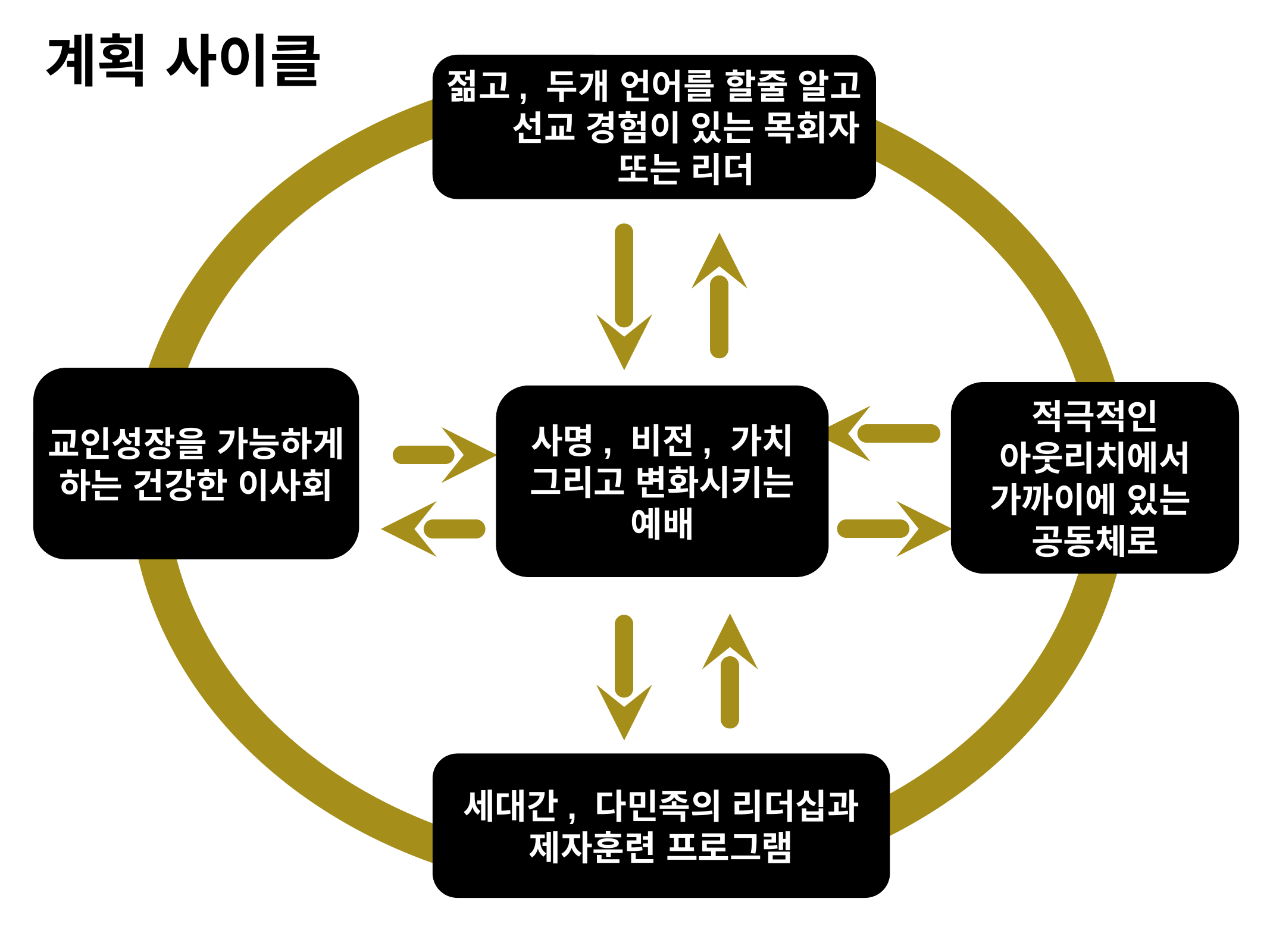

계획 사이클

젊고, 두개 언어를 할줄 알고 선교 경험이 있는 목회자 또는 리더

교인성장을 가능하게 하는 건강한 이사회

적극적인 아웃리치에서 가까이에 있는  공동체로

사명, 비전, 가치 그리고 변화시키는 예배

세대간, 다민족의 리더십과 제자훈련 프로그램